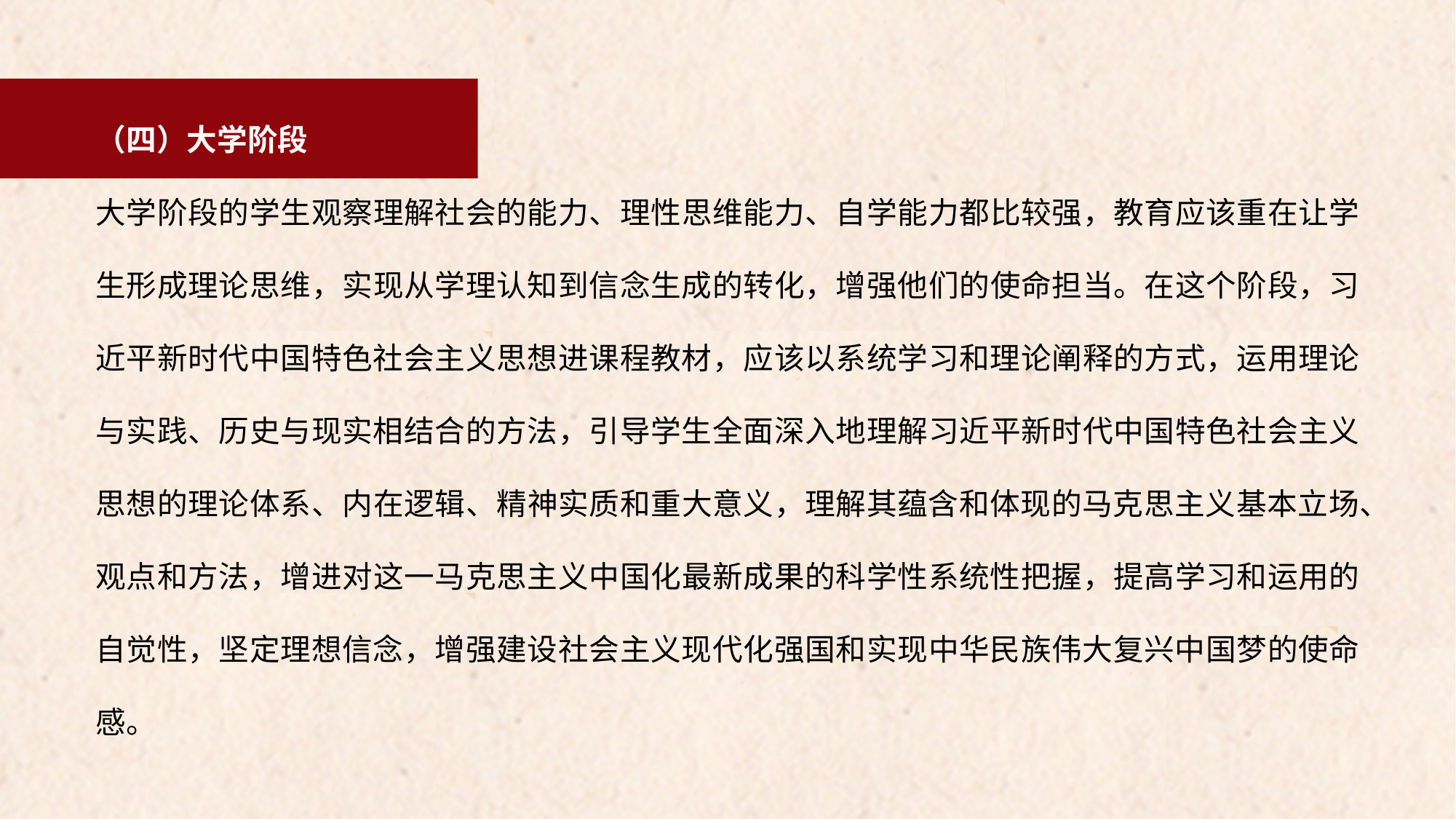

（四）大学阶段
大学阶段的学生观察理解社会的能力、理性思维能力、自学能力都比较强，教育应该重在让学生形成理论思维，实现从学理认知到信念生成的转化，增强他们的使命担当。在这个阶段，习近平新时代中国特色社会主义思想进课程教材，应该以系统学习和理论阐释的方式，运用理论与实践、历史与现实相结合的方法，引导学生全面深入地理解习近平新时代中国特色社会主义思想的理论体系、内在逻辑、精神实质和重大意义，理解其蕴含和体现的马克思主义基本立场、观点和方法，增进对这一马克思主义中国化最新成果的科学性系统性把握，提高学习和运用的自觉性，坚定理想信念，增强建设社会主义现代化强国和实现中华民族伟大复兴中国梦的使命感。